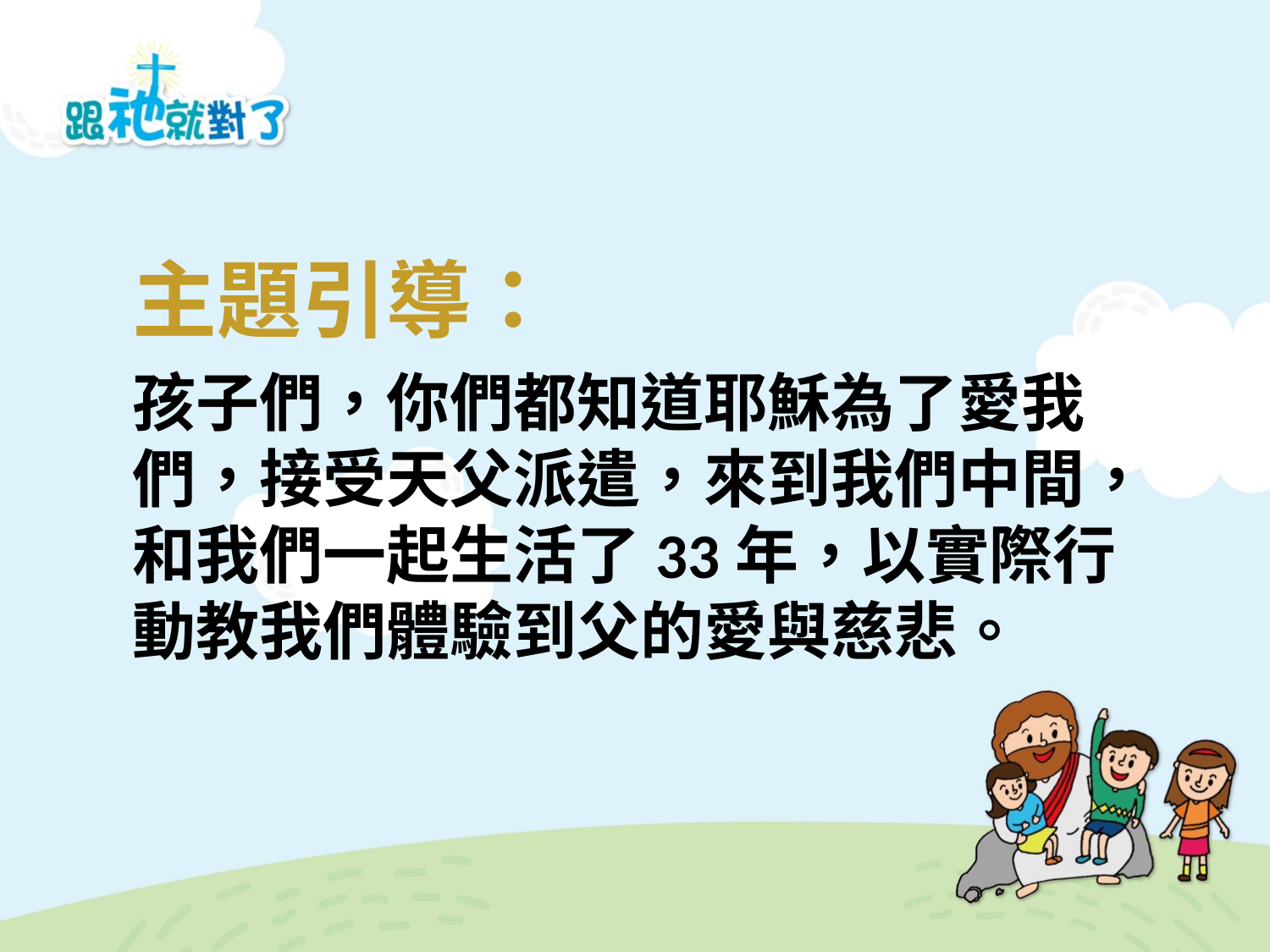

主題引導：
孩子們，你們都知道耶穌為了愛我們，接受天父派遣，來到我們中間，和我們一起生活了33年，以實際行動教我們體驗到父的愛與慈悲。